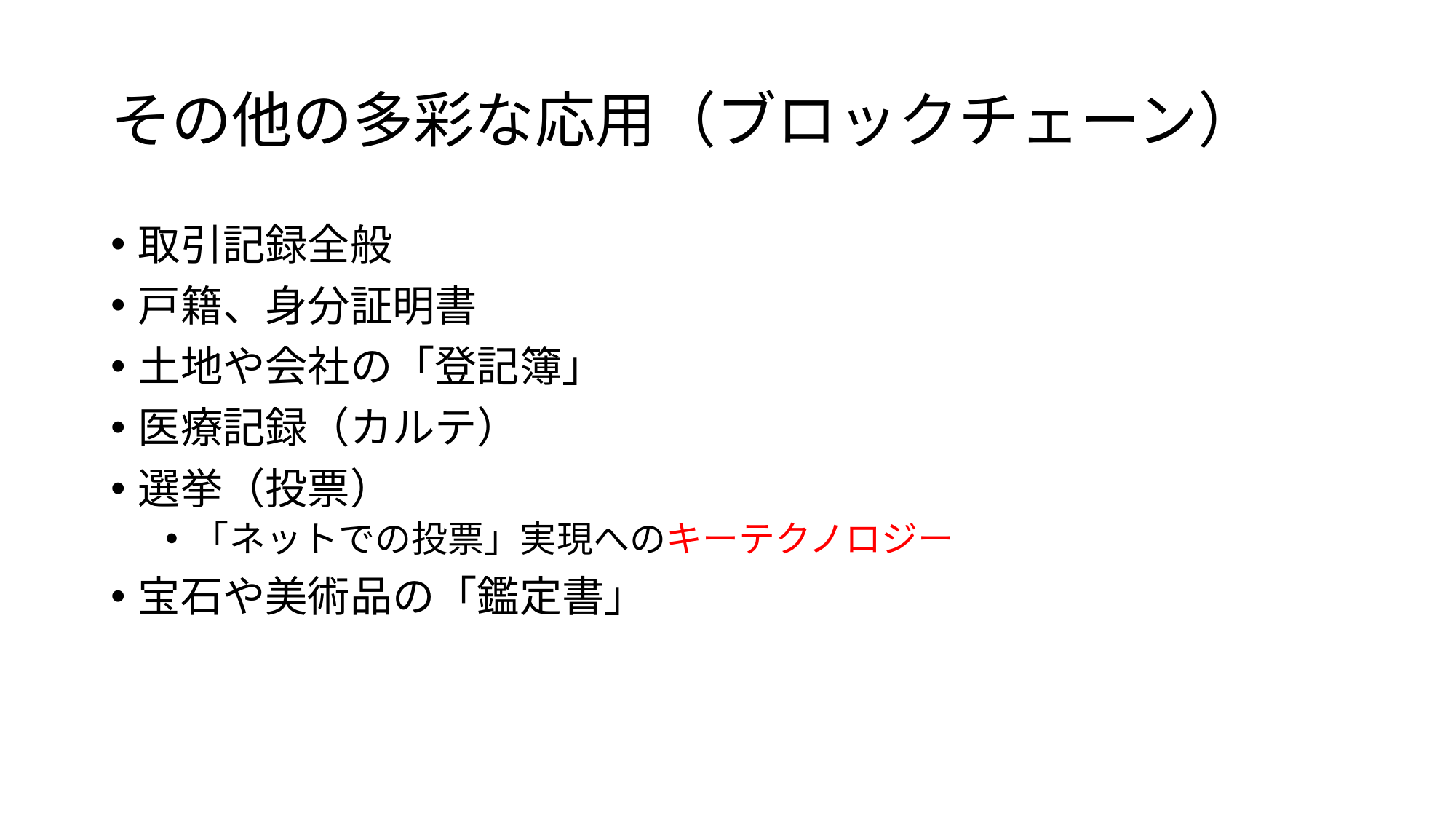

# その他の多彩な応用（ブロックチェーン）
取引記録全般
戸籍、身分証明書
土地や会社の「登記簿」
医療記録（カルテ）
選挙（投票）
「ネットでの投票」実現へのキーテクノロジー
宝石や美術品の「鑑定書」